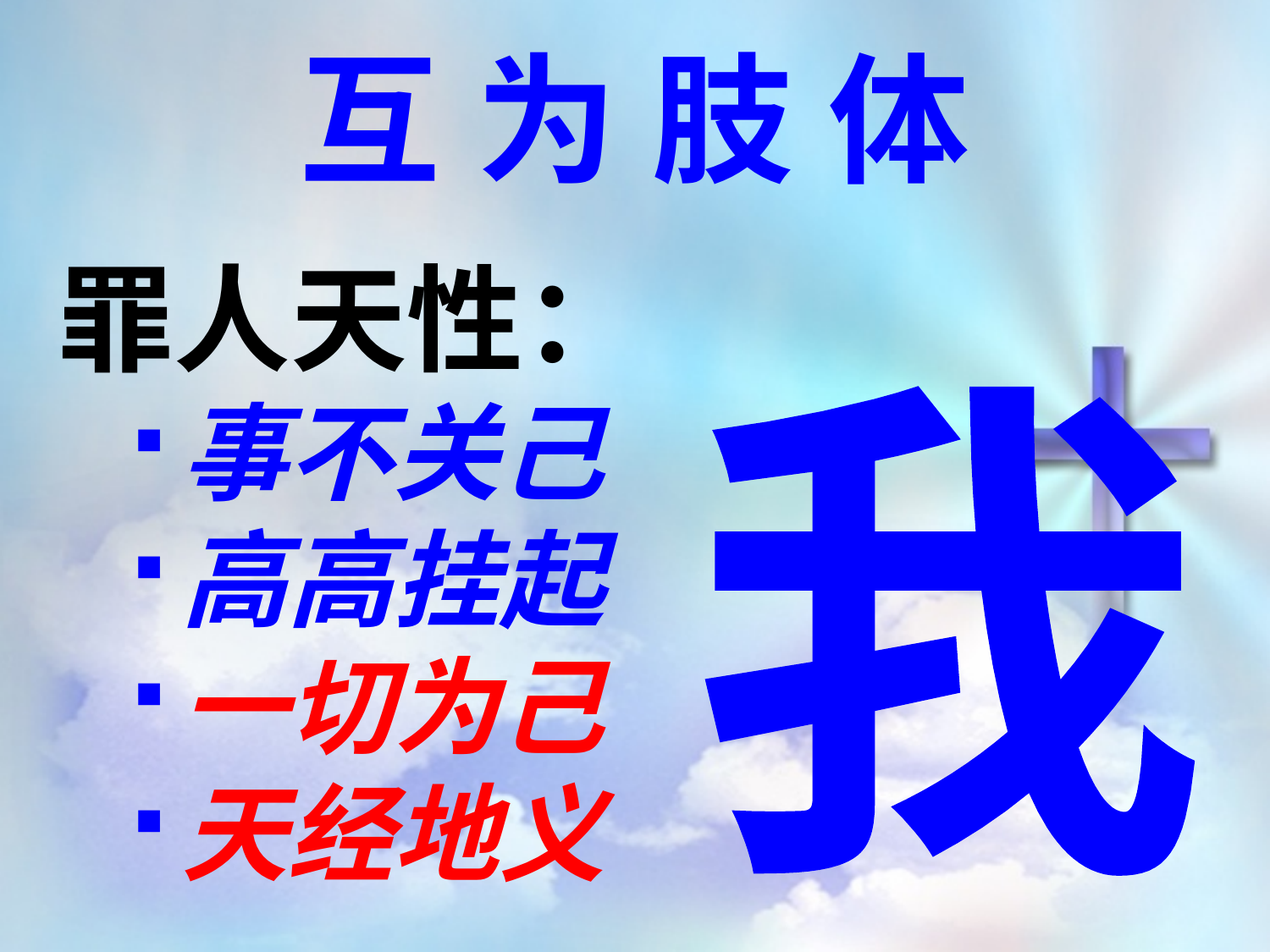

互为肢体
罪人天性：
事不关己
高高挂起
一切为己
天经地义

我